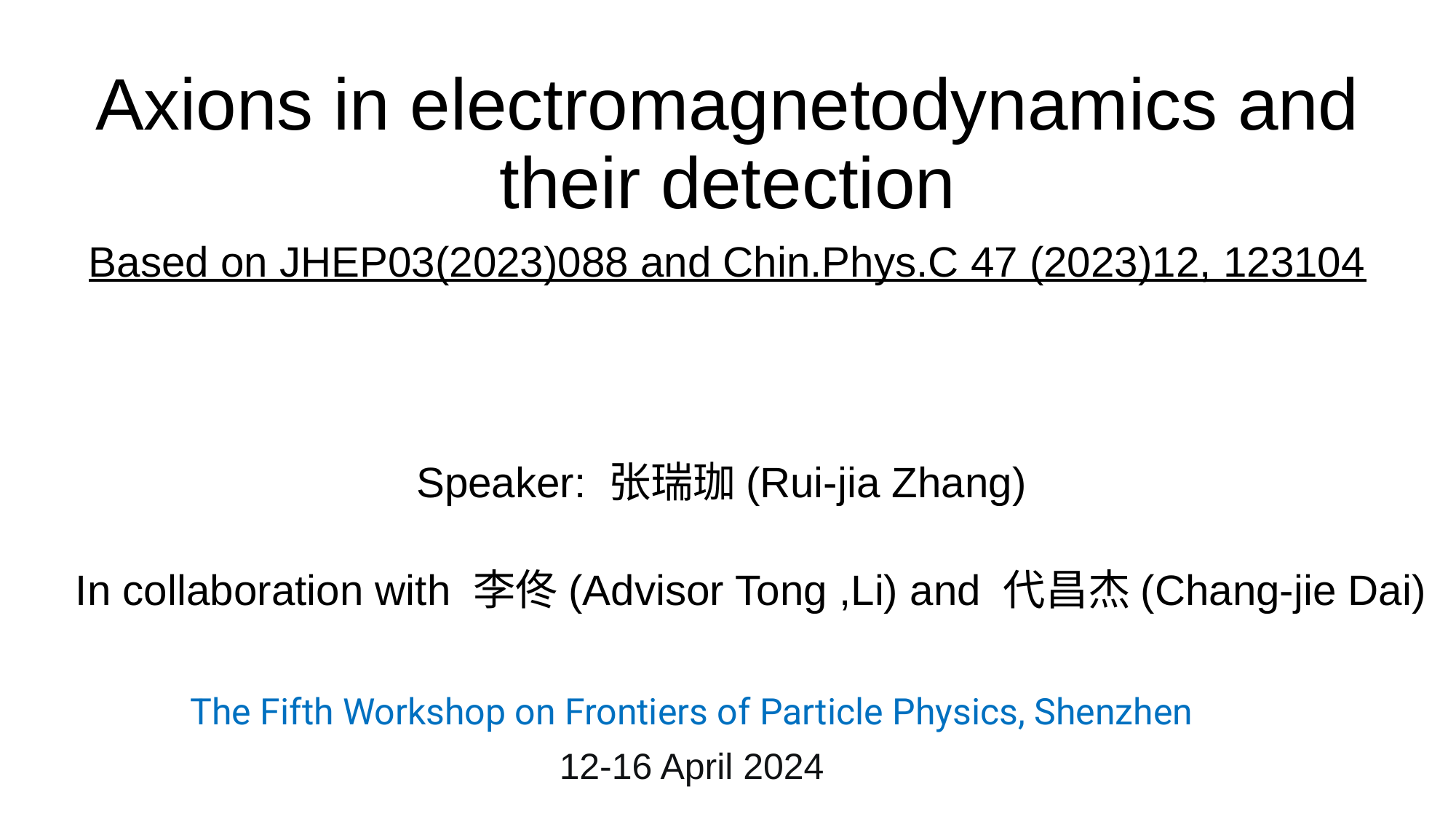

# Axions in electromagnetodynamics and their detection
Based on JHEP03(2023)088 and Chin.Phys.C 47 (2023)12, 123104

Speaker: 张瑞珈(Rui-jia Zhang)
In collaboration with 李佟(Advisor Tong ,Li) and 代昌杰(Chang-jie Dai)
The Fifth Workshop on Frontiers of Particle Physics, Shenzhen
12-16 April 2024